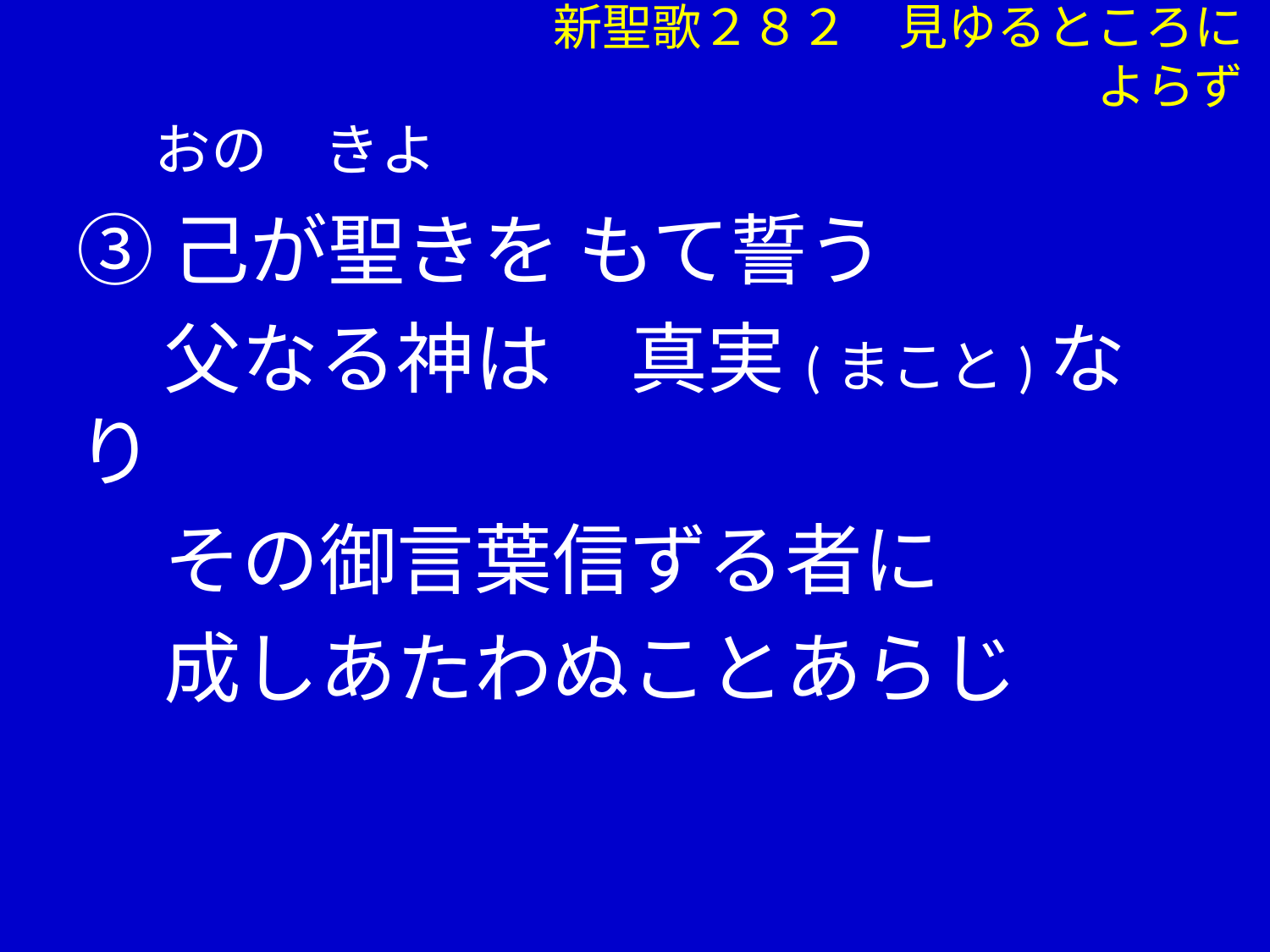

# 新聖歌２８２　見ゆるところによらず
    おの　きよ
③己が聖きを もて誓う
    父なる神は　真実(まこと)なり
    その御言葉信ずる者に
    成しあたわぬことあらじ